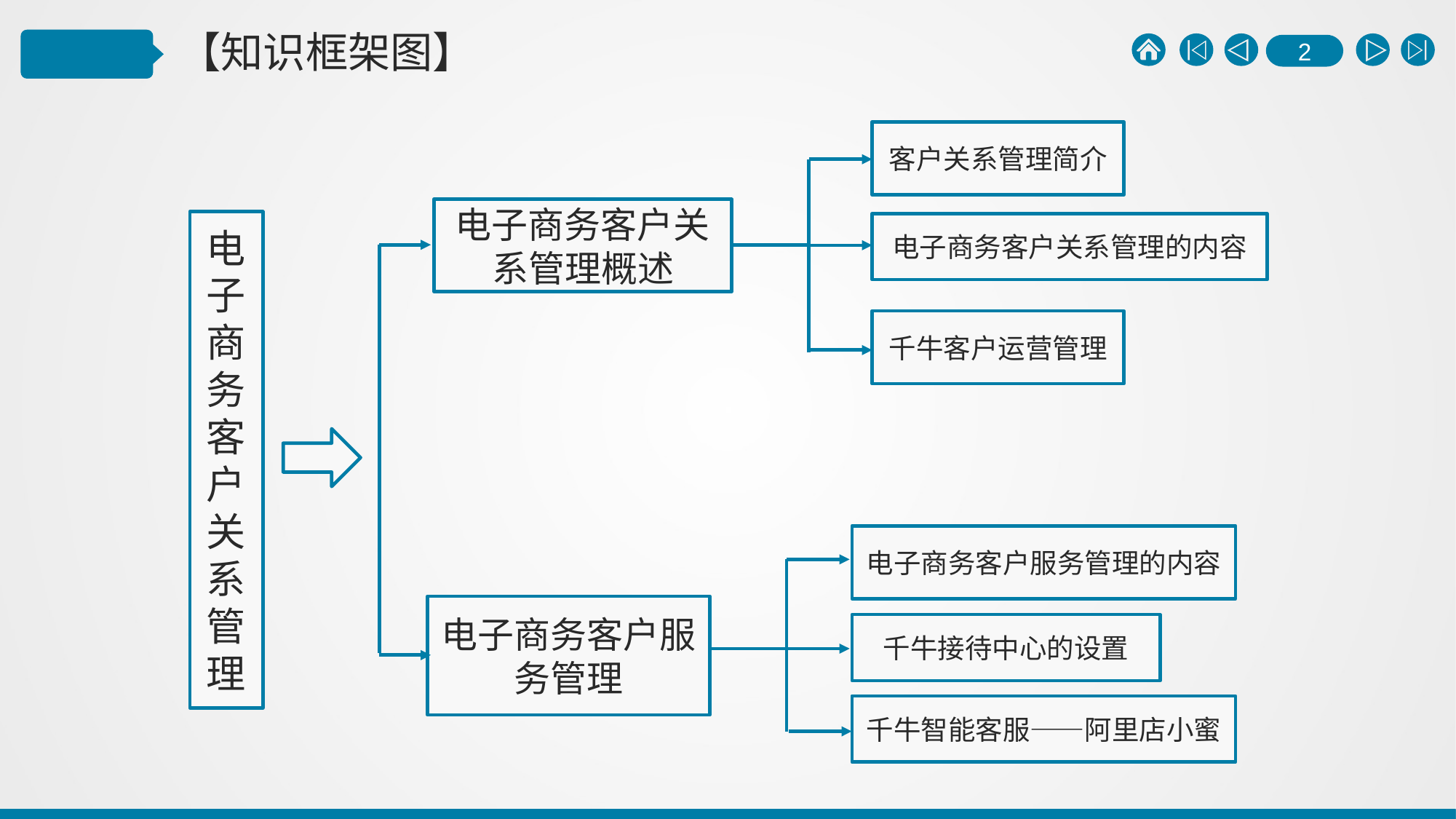

客户关系管理简介
电子商务客户关系管理概述
电子商务客户关系管理
电子商务客户关系管理的内容
千牛客户运营管理

电子商务客户服务管理的内容
电子商务客户服务管理
千牛接待中心的设置
千牛智能客服——阿里店小蜜